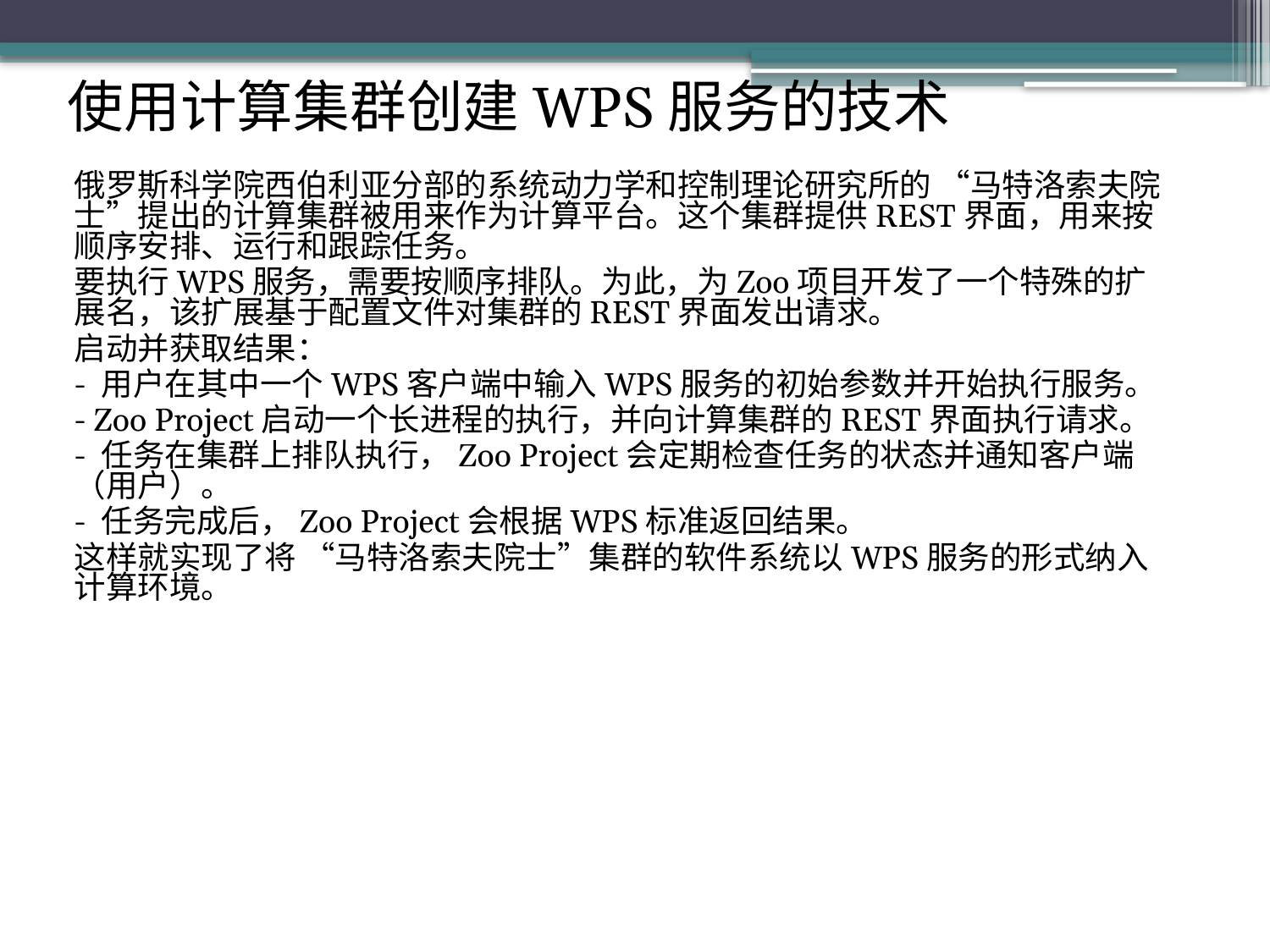

使用计算集群创建WPS服务的技术
俄罗斯科学院西伯利亚分部的系统动力学和控制理论研究所的 “马特洛索夫院士”提出的计算集群被用来作为计算平台。这个集群提供REST界面，用来按顺序安排、运行和跟踪任务。
要执行WPS服务，需要按顺序排队。为此，为Zoo项目开发了一个特殊的扩展名，该扩展基于配置文件对集群的REST界面发出请求。
启动并获取结果：
- 用户在其中一个WPS客户端中输入WPS服务的初始参数并开始执行服务。
- Zoo Project启动一个长进程的执行，并向计算集群的REST界面执行请求。
- 任务在集群上排队执行，Zoo Project会定期检查任务的状态并通知客户端（用户）。
- 任务完成后，Zoo Project会根据WPS标准返回结果。
这样就实现了将 “马特洛索夫院士”集群的软件系统以WPS服务的形式纳入计算环境。